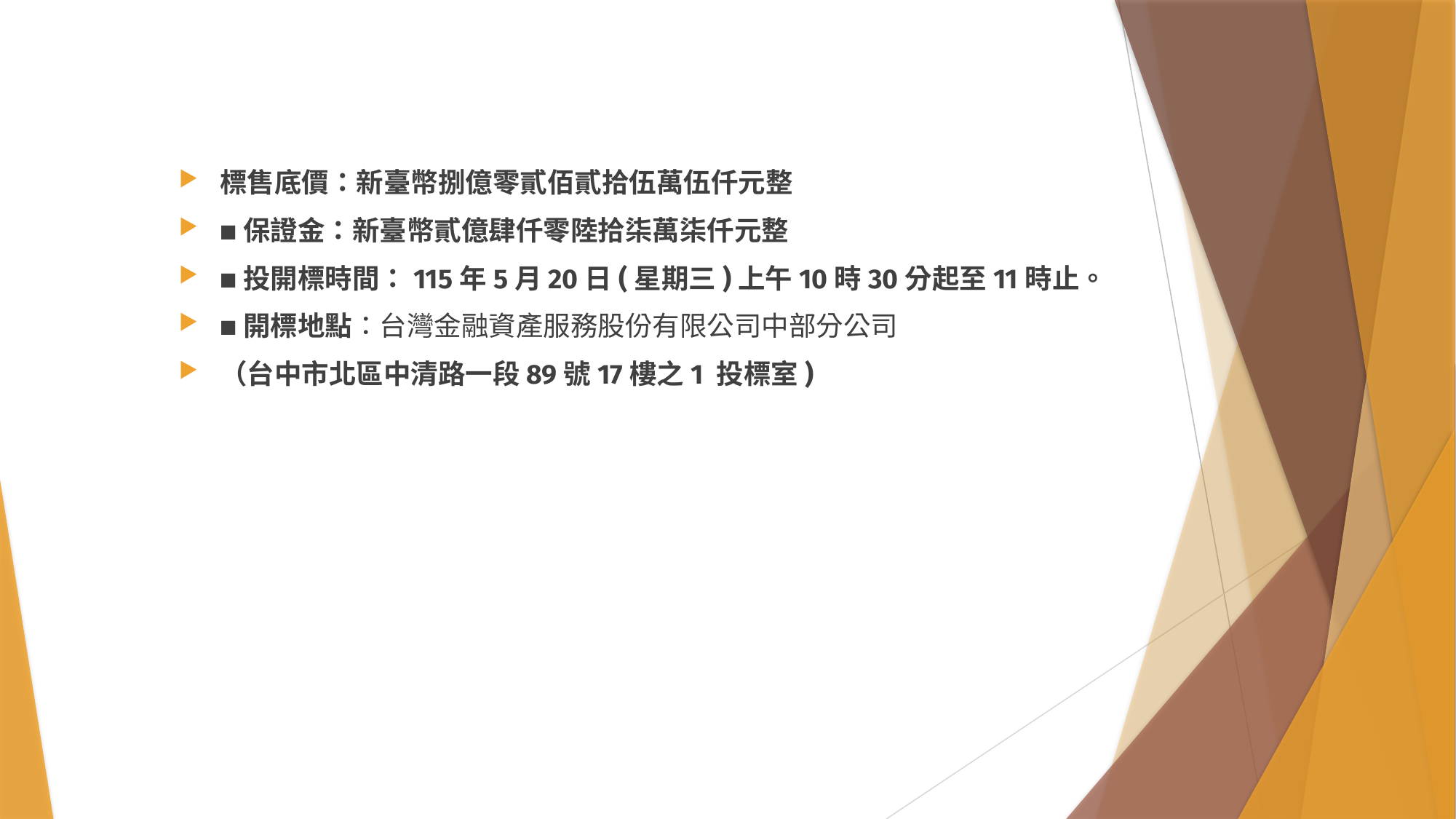

標售底價：新臺幣捌億零貳佰貳拾伍萬伍仟元整
◼保證金：新臺幣貳億肆仟零陸拾柒萬柒仟元整
◼投開標時間：115年5月20日(星期三)上午10時30分起至11時止。
◼開標地點：台灣金融資產服務股份有限公司中部分公司
（台中市北區中清路一段89號17樓之1 投標室)